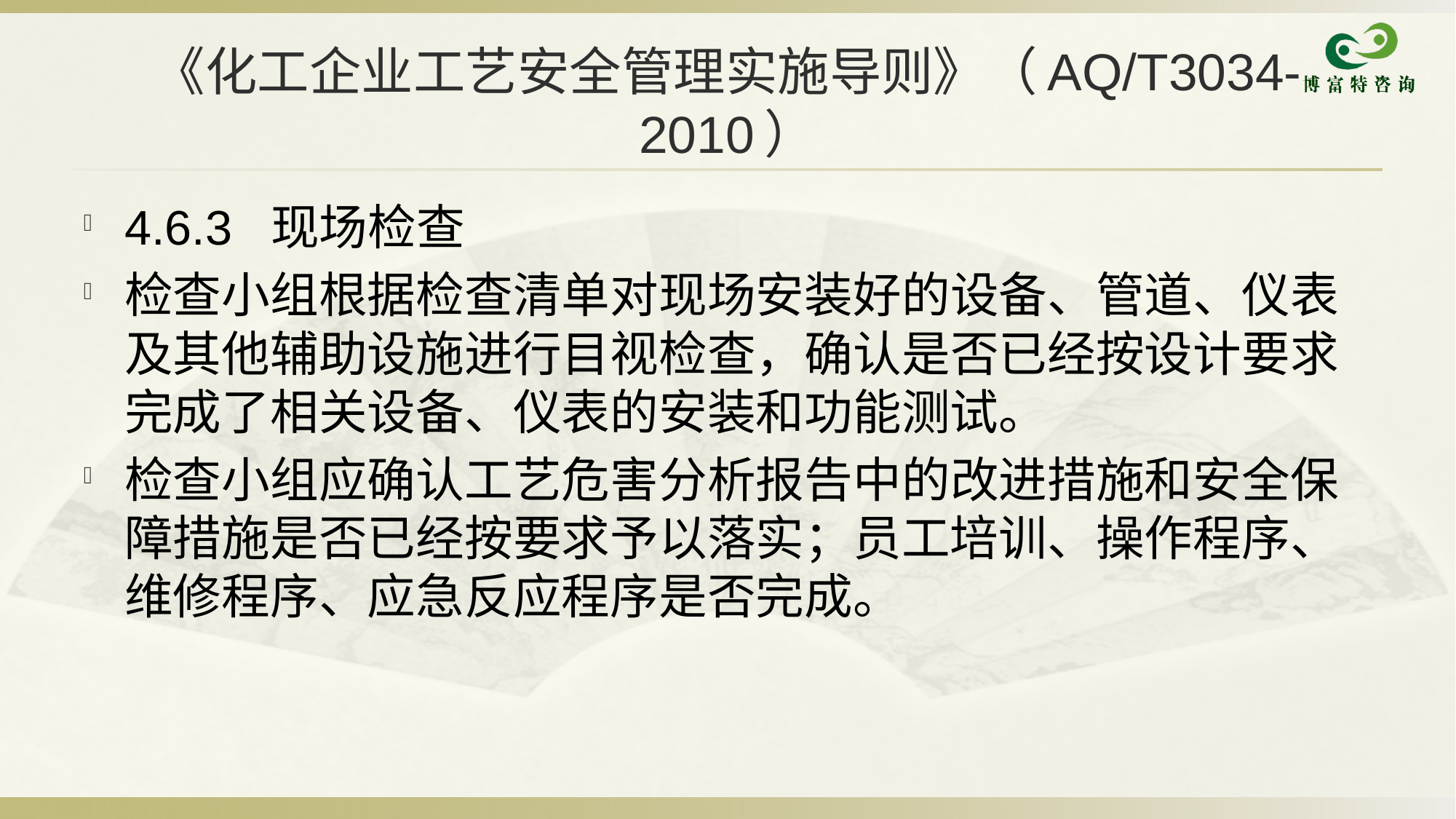

# 《化工企业工艺安全管理实施导则》（AQ/T3034-2010）
4.6.3  现场检查
检查小组根据检查清单对现场安装好的设备、管道、仪表及其他辅助设施进行目视检查，确认是否已经按设计要求完成了相关设备、仪表的安装和功能测试。
检查小组应确认工艺危害分析报告中的改进措施和安全保障措施是否已经按要求予以落实；员工培训、操作程序、维修程序、应急反应程序是否完成。